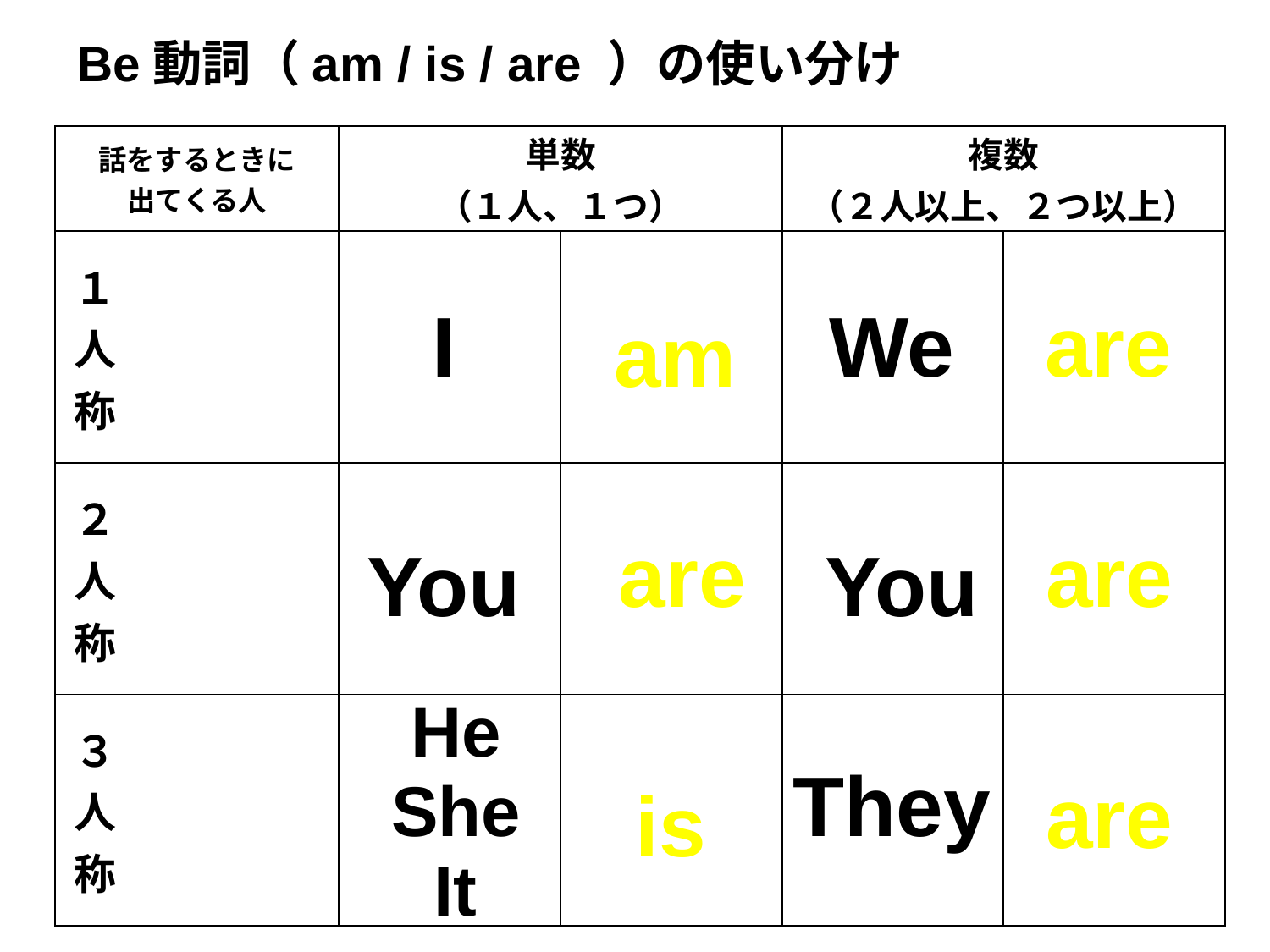

Be動詞（am / is / are ）の使い分け
| 話をするときに 出てくる人 |  | 単数 （１人、１つ） |  | 複数 （２人以上、２つ以上） |  |
| --- | --- | --- | --- | --- | --- |
| １人称 | 話す人 |  |  |  |  |
| ２人称 | 聞く人 |  |  |  |  |
| ３人称 | その他の 人や物 |  |  |  |  |

I
We
are
am

are
are
You
You
He
She
It

They
are
is